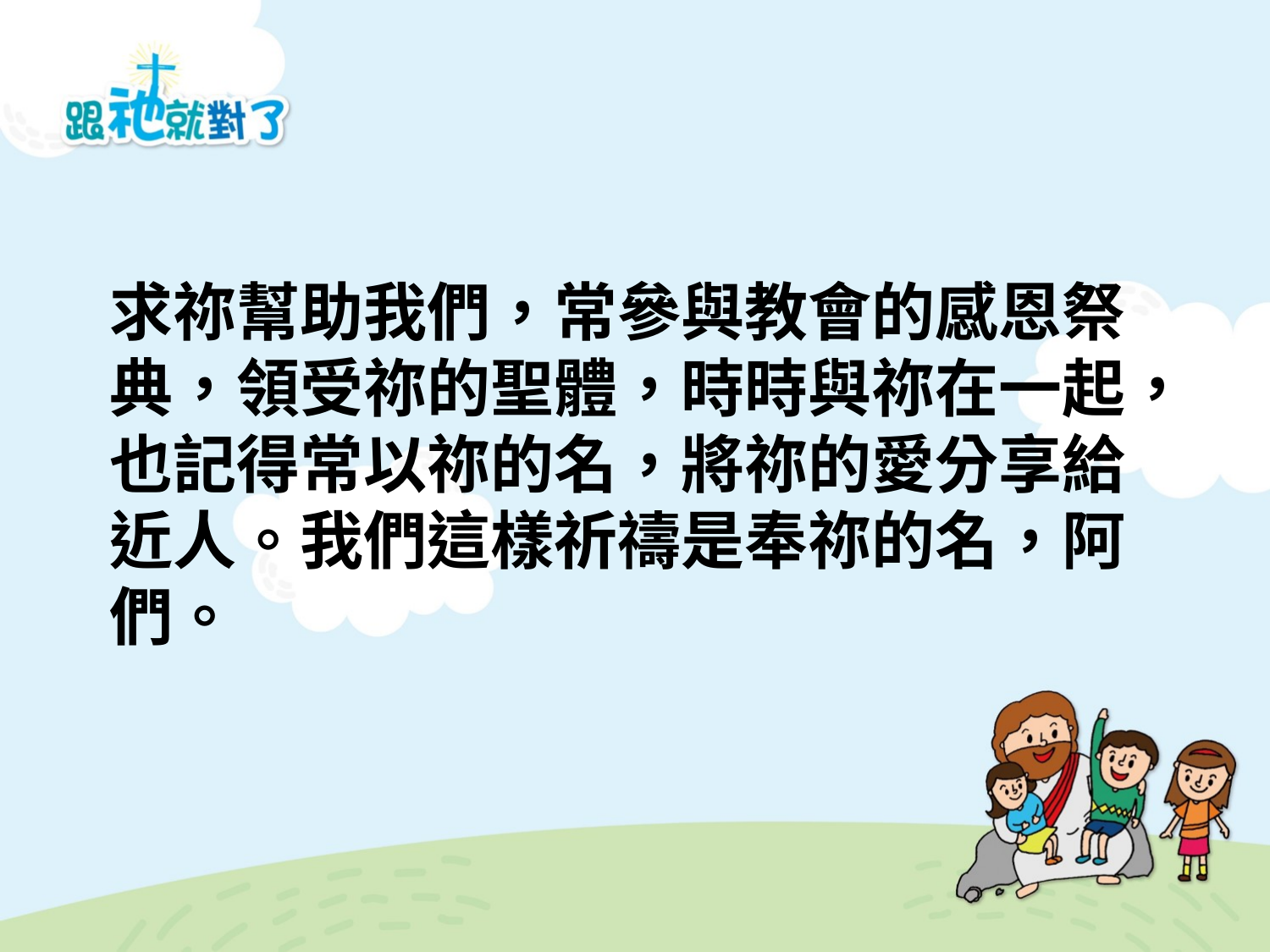

求祢幫助我們，常參與教會的感恩祭典，領受祢的聖體，時時與祢在一起，也記得常以祢的名，將祢的愛分享給近人。我們這樣祈禱是奉祢的名，阿們。